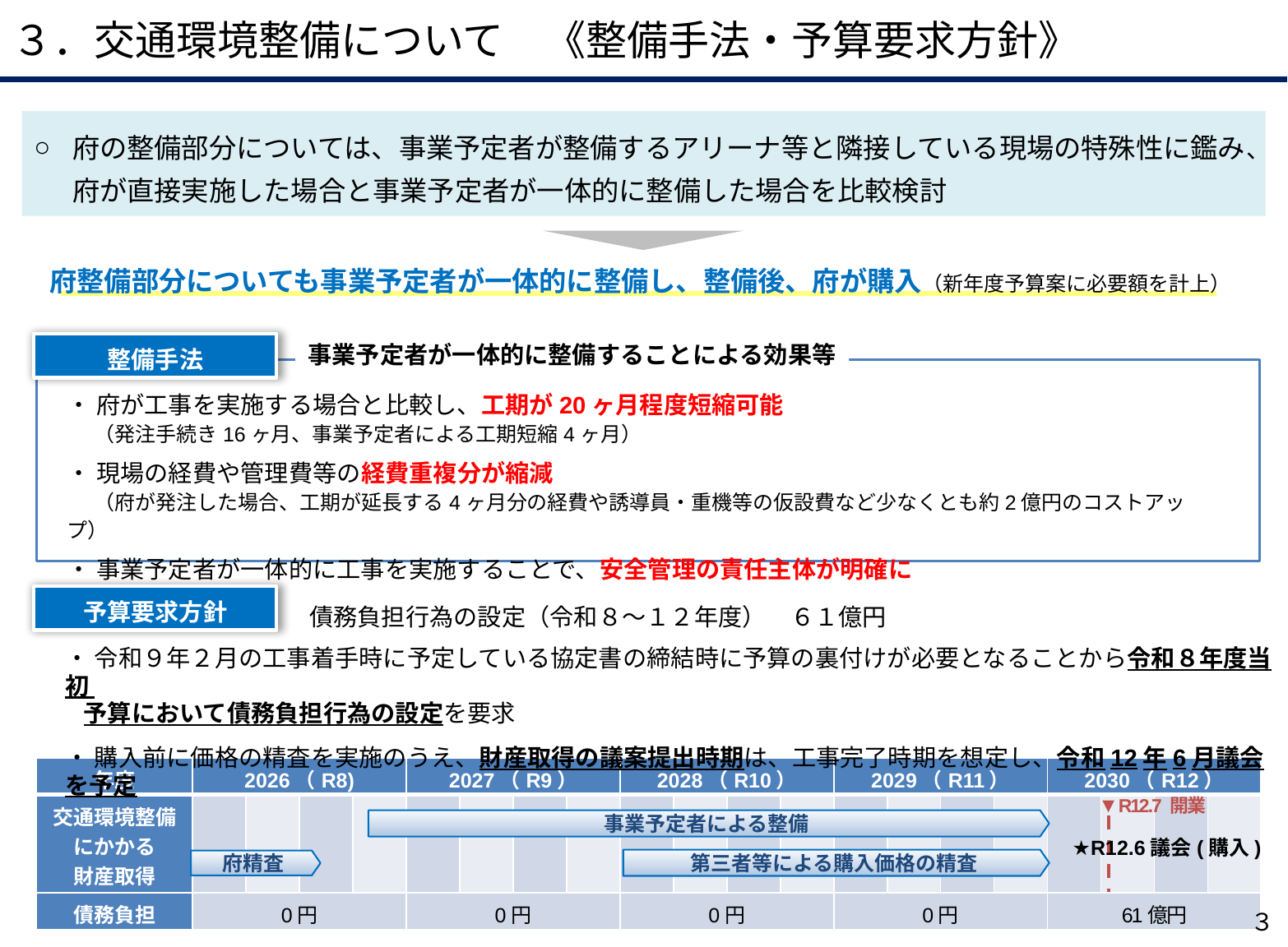

３．交通環境整備について　《整備手法・予算要求方針》
府の整備部分については、事業予定者が整備するアリーナ等と隣接している現場の特殊性に鑑み、府が直接実施した場合と事業予定者が一体的に整備した場合を比較検討

府整備部分についても事業予定者が一体的に整備し、整備後、府が購入（新年度予算案に必要額を計上）

事業予定者が一体的に整備することによる効果等

整備手法
・ 府が工事を実施する場合と比較し、工期が20ヶ月程度短縮可能
     （発注手続き16ヶ月、事業予定者による工期短縮4ヶ月）

・ 現場の経費や管理費等の経費重複分が縮減
     （府が発注した場合、工期が延長する4ヶ月分の経費や誘導員・重機等の仮設費など少なくとも約2億円のコストアップ）

・ 事業予定者が一体的に工事を実施することで、安全管理の責任主体が明確に
債務負担行為の設定（令和８～１２年度）　６１億円
予算要求方針
・ 令和９年２月の工事着手時に予定している協定書の締結時に予算の裏付けが必要となることから令和８年度当初
   予算において債務負担行為の設定を要求

・ 購入前に価格の精査を実施のうえ、財産取得の議案提出時期は、工事完了時期を想定し、令和12年6月議会を予定
| 年度 | 2026（R8) |  |  |  | 2027（R9） |  |  |  | 2028（R10） |  |  |  | 2029（R11） |  |  |  | 2030（R12） |  |  |  |
| --- | --- | --- | --- | --- | --- | --- | --- | --- | --- | --- | --- | --- | --- | --- | --- | --- | --- | --- | --- | --- |
| 交通環境整備 にかかる 財産取得 |  |  |  |  |  |  |  |  |  |  |  |  |  |  |  |  |  |  |  |  |
| 債務負担 | 0円 |  |  |  | 0円 |  |  |  | 0円 |  |  |  | 0円 |  |  |  | 61億円 |  |  |  |
▼R12.7 開業
事業予定者による整備
★R12.6議会(購入)
第三者等による購入価格の精査
府精査
３